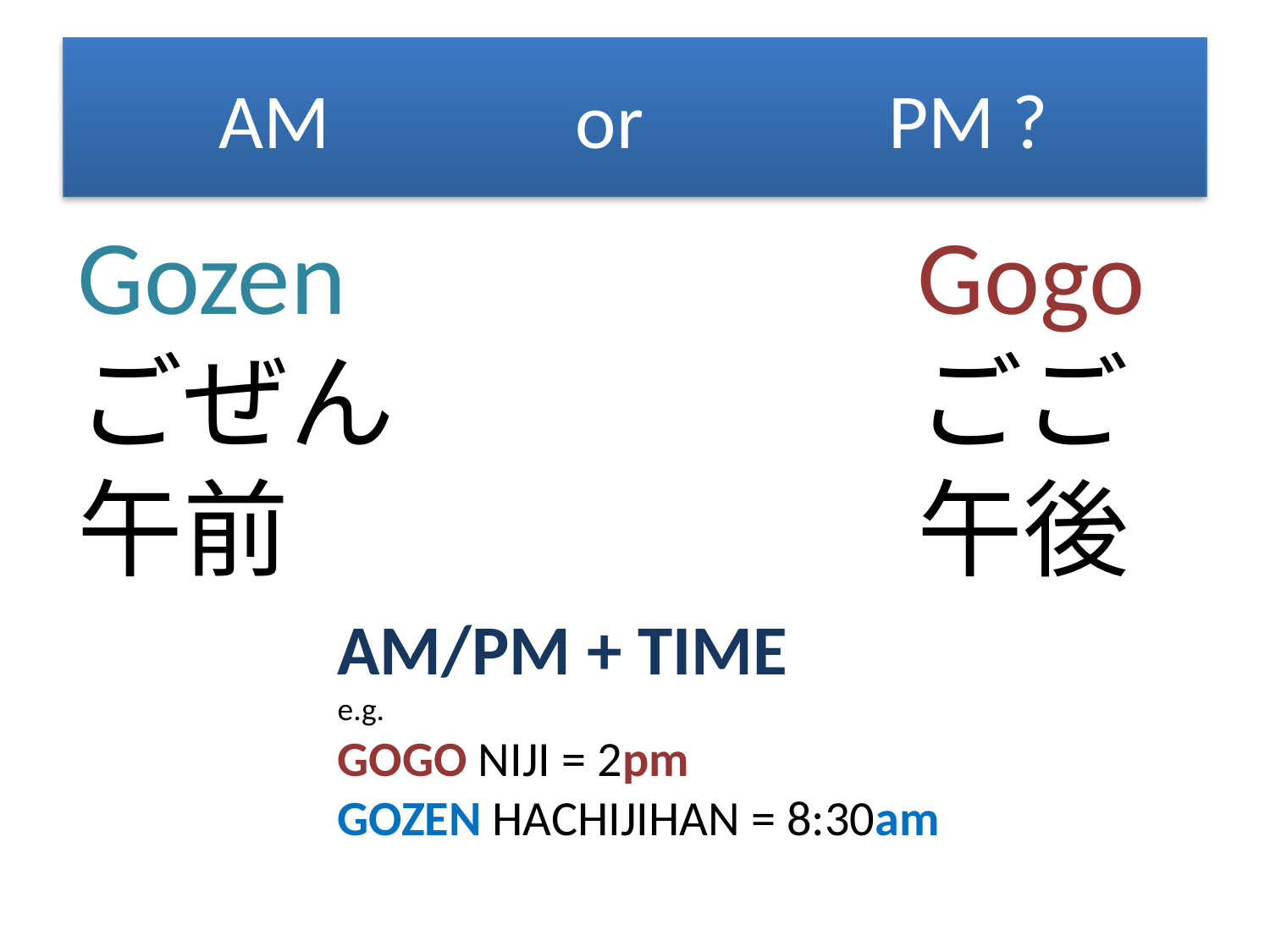

# AM              or              PM ?
Gozen
ごぜん
午前
Gogo
ごご
午後
AM/PM + TIME
e.g.
GOGO NIJI = 2pm
GOZEN HACHIJIHAN = 8:30am